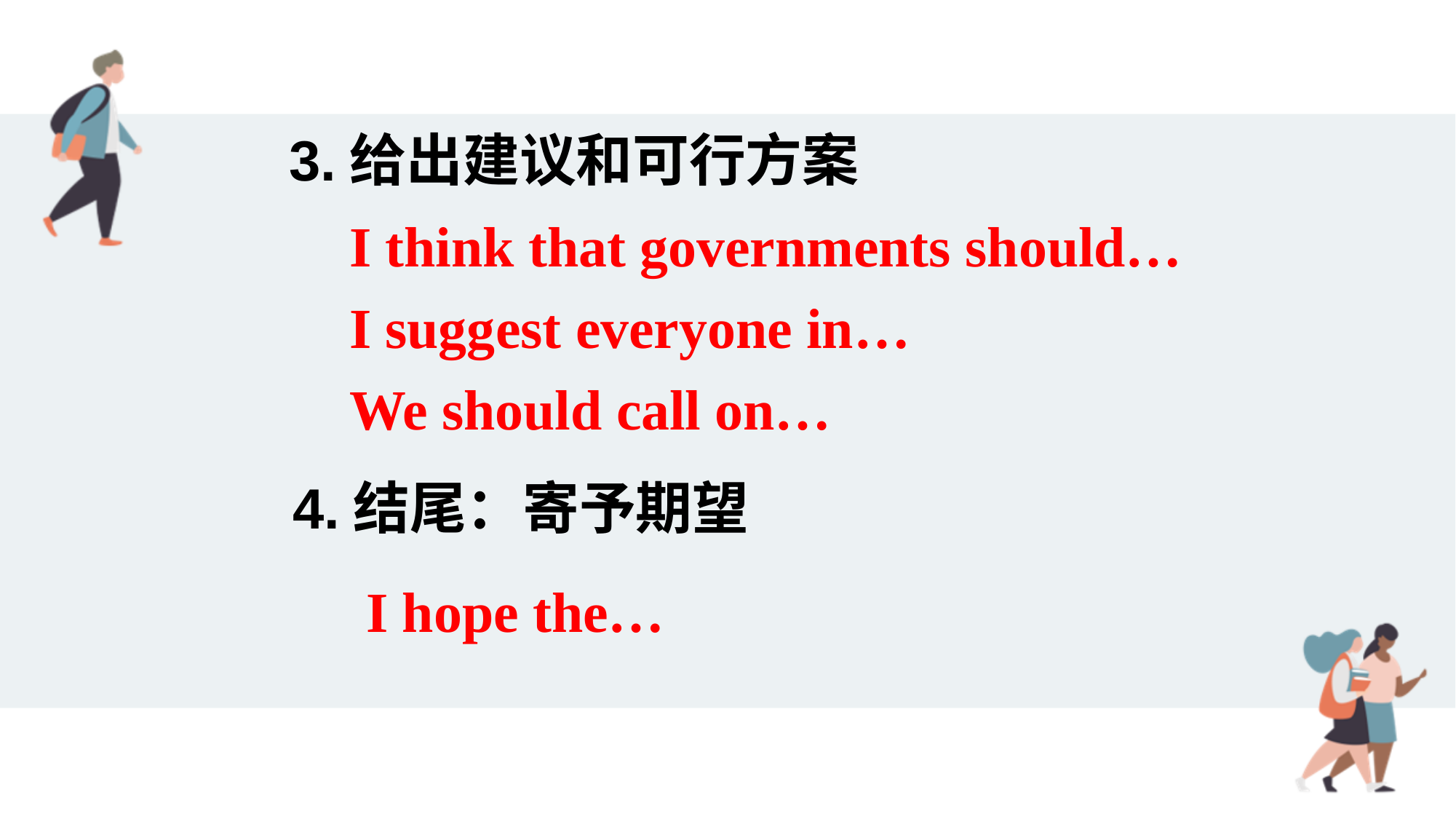

3.给出建议和可行方案
I think that governments should…
I suggest everyone in…
We should call on…
4.结尾：寄予期望
 I hope the…